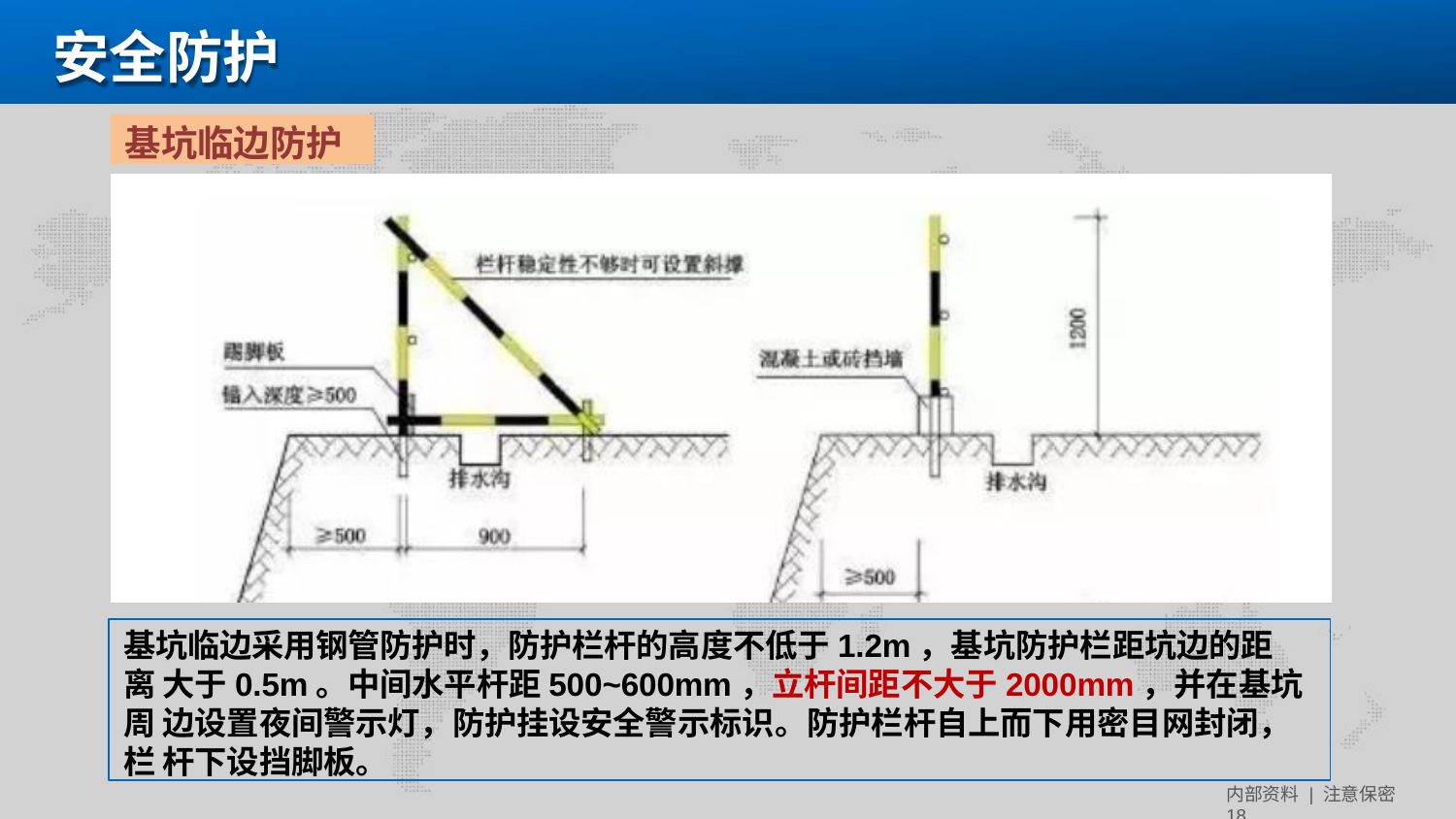

# 安全防护
基坑临边防护

基坑临边采用钢管防护时，防护栏杆的高度不低于1.2m，基坑防护栏距坑边的距离 大于0.5m。中间水平杆距500~600mm，立杆间距不大于2000mm，并在基坑周 边设置夜间警示灯，防护挂设安全警示标识。防护栏杆自上而下用密目网封闭，栏 杆下设挡脚板。
内部资料 | 注意保密 18